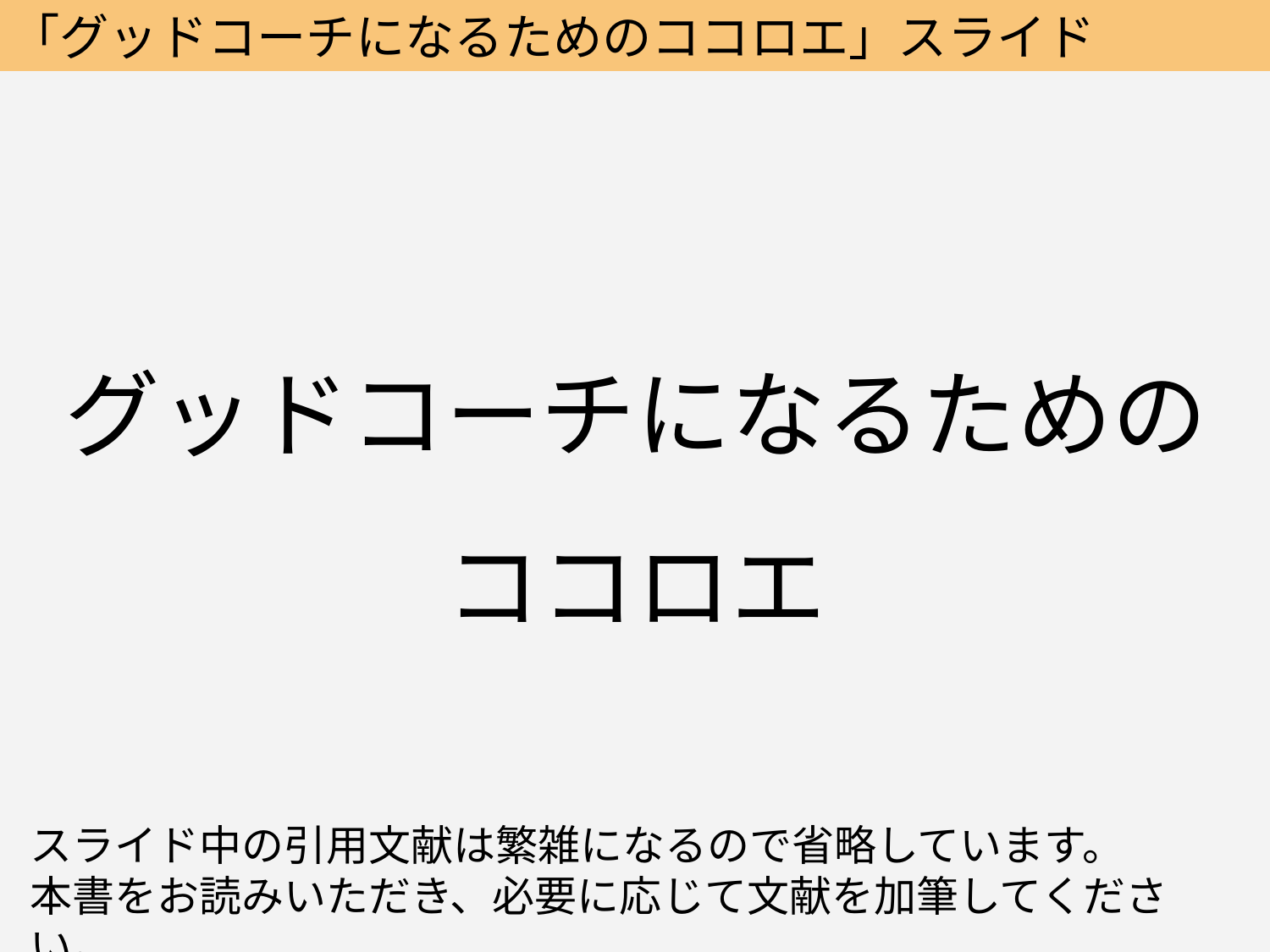

「グッドコーチになるためのココロエ」スライド
グッドコーチになるための
ココロエ
スライド中の引用文献は繁雑になるので省略しています。
本書をお読みいただき、必要に応じて文献を加筆してください。